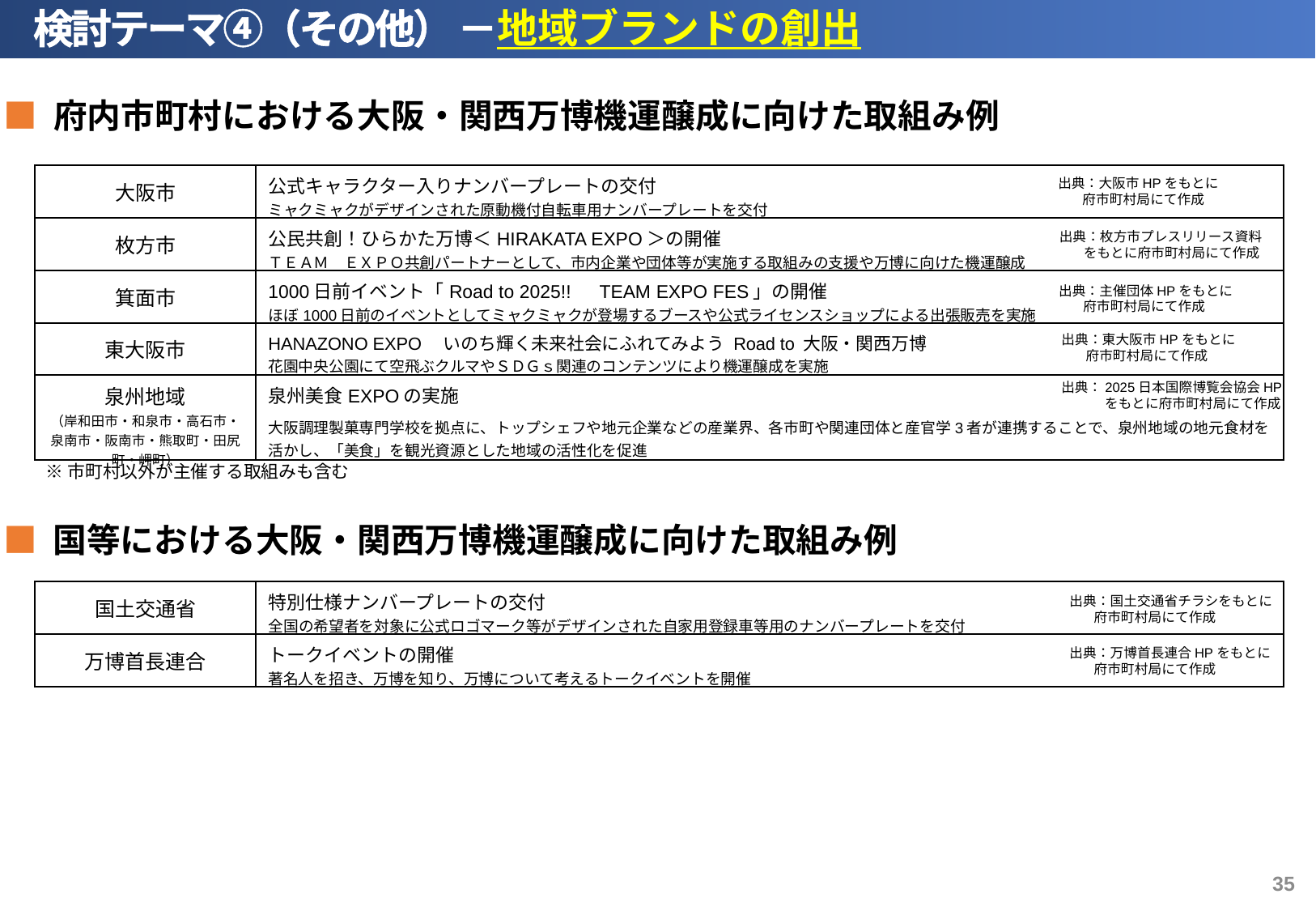

検討テーマ④（その他） －地域ブランドの創出

■ 府内市町村における大阪・関西万博機運醸成に向けた取組み例
| 大阪市 | 公式キャラクター入りナンバープレートの交付 ミャクミャクがデザインされた原動機付自転車用ナンバープレートを交付 |
| --- | --- |
| 枚方市 | 公民共創！ひらかた万博＜HIRAKATA EXPO＞の開催 ＴＥＡＭ　ＥＸＰＯ共創パートナーとして、市内企業や団体等が実施する取組みの支援や万博に向けた機運醸成 |
| 箕面市 | 1000日前イベント「Road to 2025!!　TEAM EXPO FES」の開催 ほぼ1000日前のイベントとしてミャクミャクが登場するブースや公式ライセンスショップによる出張販売を実施 |
| 東大阪市 | HANAZONO EXPO　いのち輝く未来社会にふれてみよう Road to 大阪・関西万博 花園中央公園にて空飛ぶクルマやＳＤＧｓ関連のコンテンツにより機運醸成を実施 |
| 泉州地域 （岸和田市・和泉市・高石市・泉南市・阪南市・熊取町・田尻町・岬町） | 泉州美食EXPOの実施 大阪調理製菓専門学校を拠点に、トップシェフや地元企業などの産業界、各市町や関連団体と産官学3者が連携することで、泉州地域の地元食材を活かし、「美食」を観光資源とした地域の活性化を促進 |
出典：大阪市HPをもとに
       府市町村局にて作成
出典：枚方市プレスリリース資料
       をもとに府市町村局にて作成
出典：主催団体HPをもとに
       府市町村局にて作成
出典：東大阪市HPをもとに
       府市町村局にて作成
出典：2025日本国際博覧会協会HP
　　　 をもとに府市町村局にて作成
※市町村以外が主催する取組みも含む
■ 国等における大阪・関西万博機運醸成に向けた取組み例
| 国土交通省 | 特別仕様ナンバープレートの交付 全国の希望者を対象に公式ロゴマーク等がデザインされた自家用登録車等用のナンバープレートを交付 |
| --- | --- |
| 万博首長連合 | トークイベントの開催 著名人を招き、万博を知り、万博について考えるトークイベントを開催 |
出典：国土交通省チラシをもとに
       府市町村局にて作成
出典：万博首長連合HPをもとに
       府市町村局にて作成

35